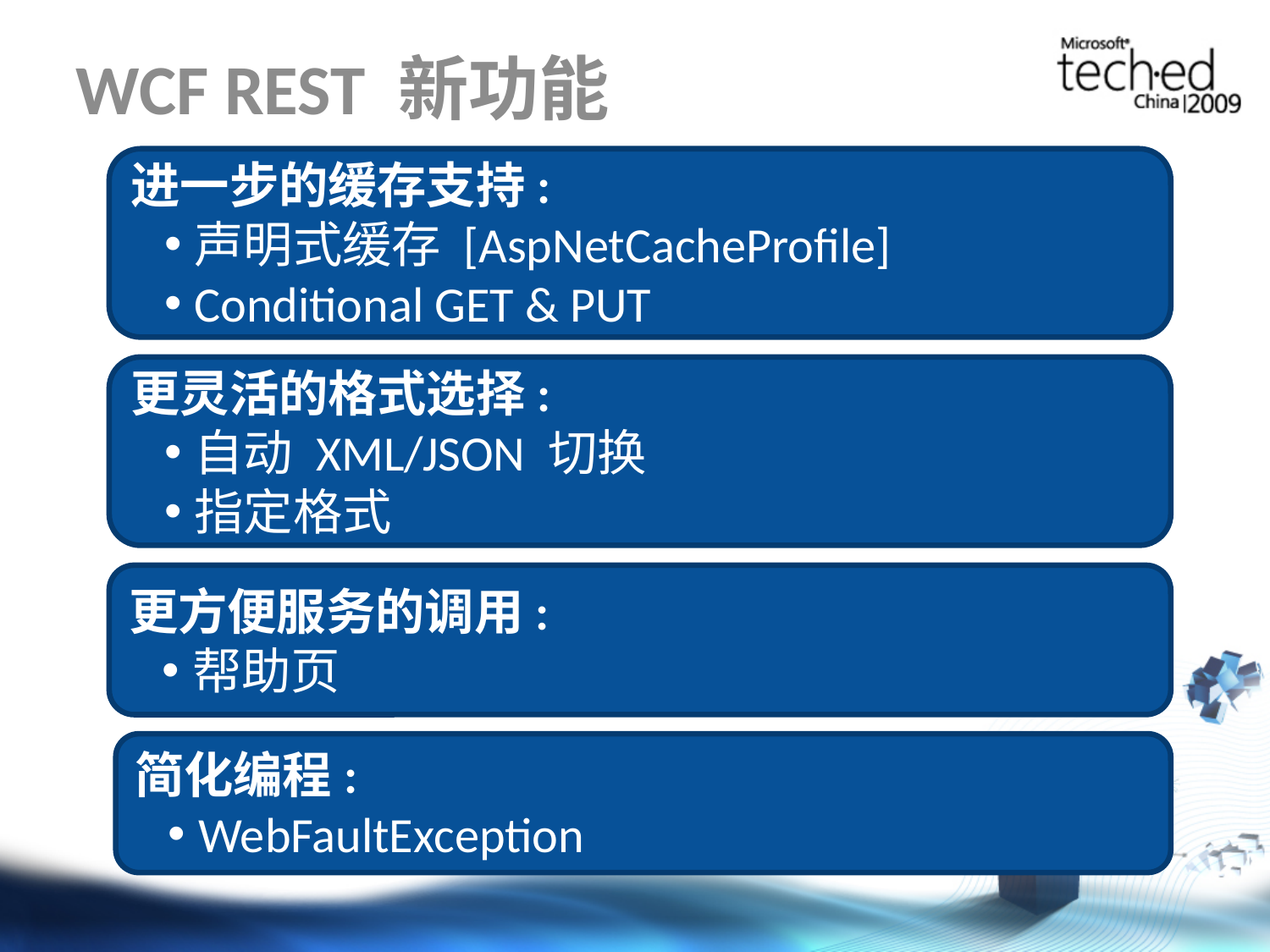

# WCF REST 新功能
进一步的缓存支持:
声明式缓存 [AspNetCacheProfile]
Conditional GET & PUT
更灵活的格式选择:
自动 XML/JSON 切换
指定格式
更方便服务的调用:
帮助页
简化编程:
WebFaultException